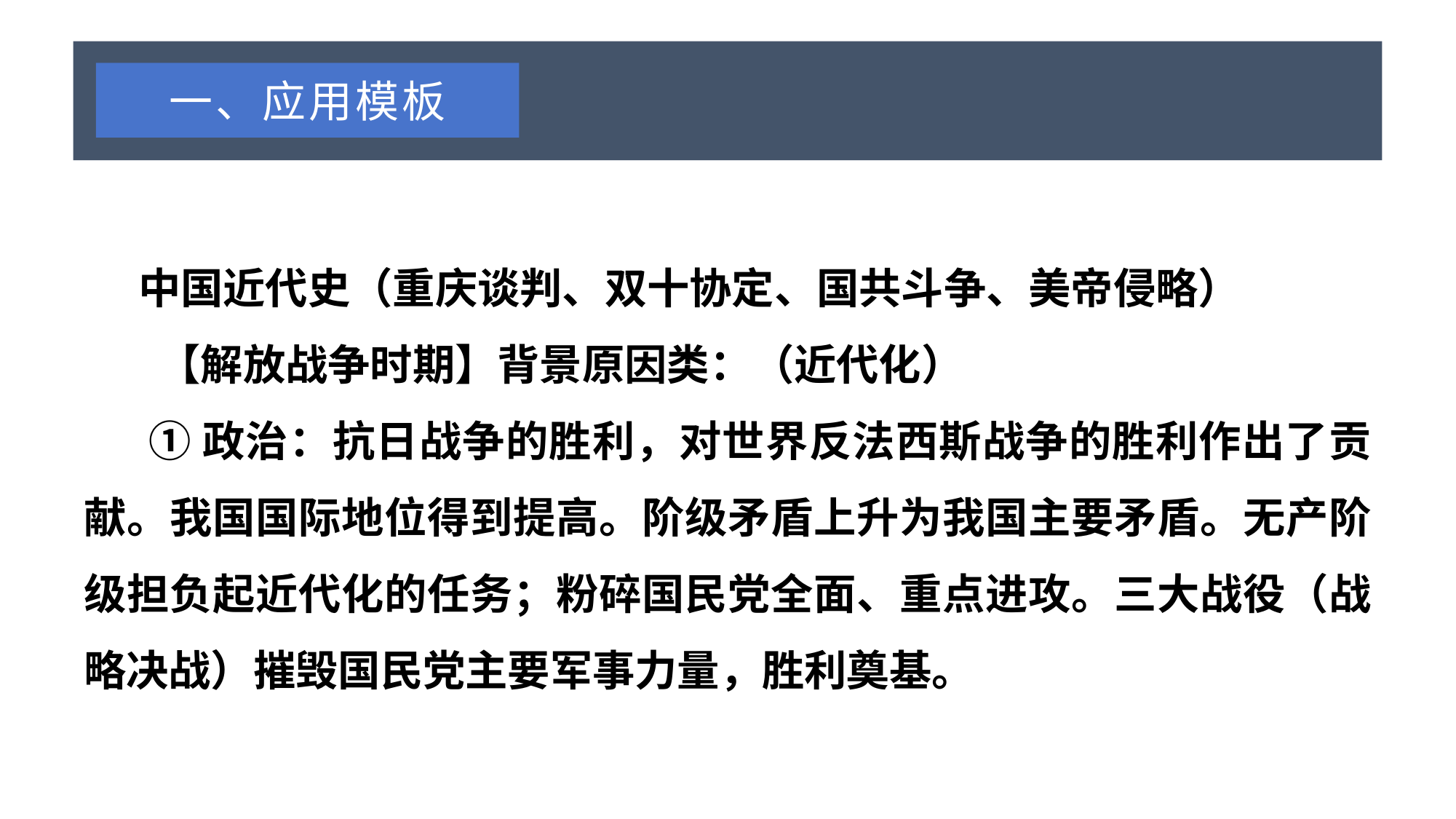

一、应用模板
中国近代史（重庆谈判、双十协定、国共斗争、美帝侵略）
 【解放战争时期】背景原因类：（近代化）
 ①政治：抗日战争的胜利，对世界反法西斯战争的胜利作出了贡献。我国国际地位得到提高。阶级矛盾上升为我国主要矛盾。无产阶级担负起近代化的任务；粉碎国民党全面、重点进攻。三大战役（战略决战）摧毁国民党主要军事力量，胜利奠基。